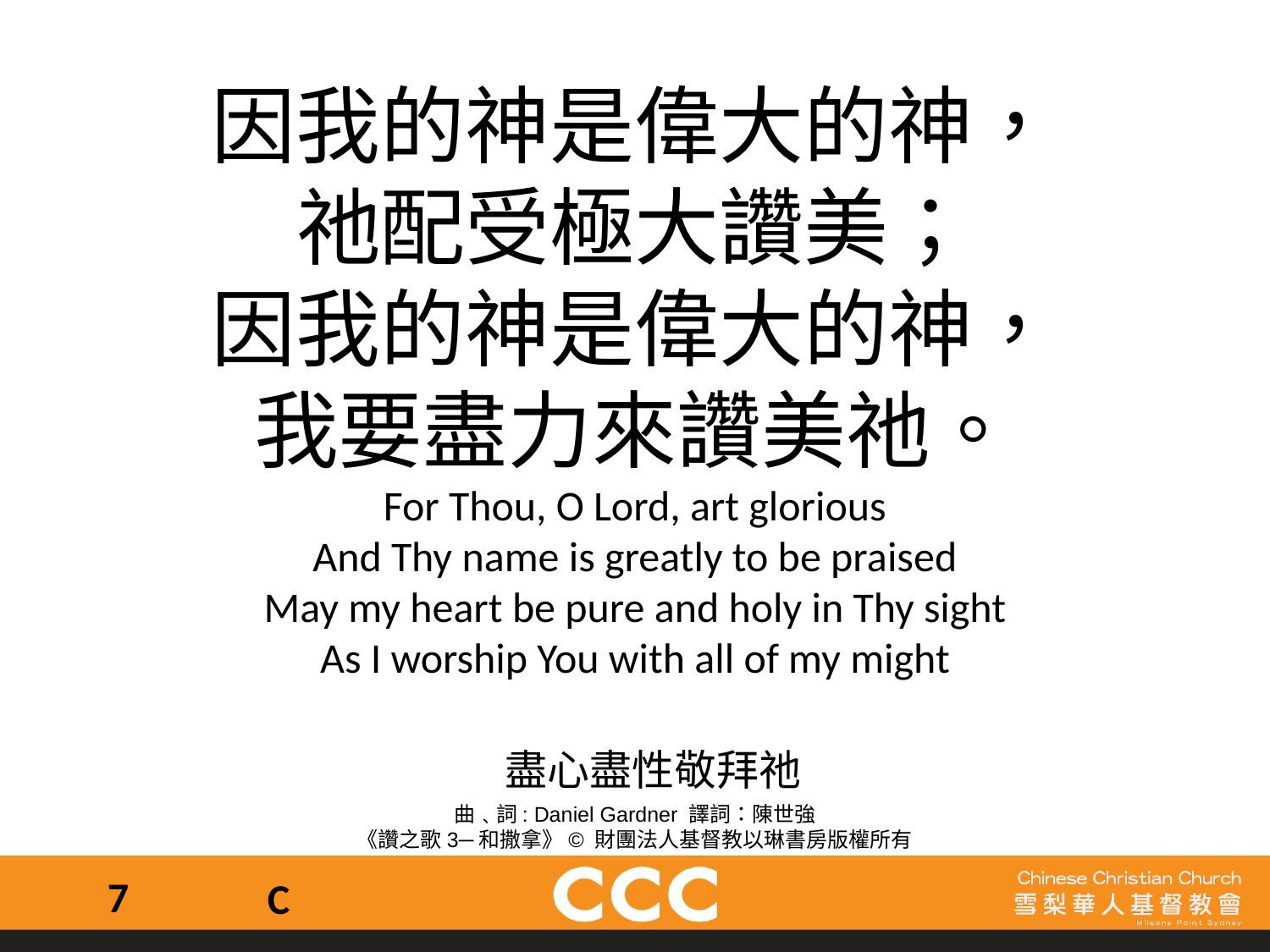

因我的神是偉大的神，
祂配受極大讚美；
因我的神是偉大的神，
我要盡力來讚美祂。
For Thou, O Lord, art glorious
And Thy name is greatly to be praised
May my heart be pure and holy in Thy sight
As I worship You with all of my might
 盡心盡性敬拜祂
曲﹑詞: Daniel Gardner 譯詞：陳世強
《讚之歌3─和撒拿》© 財團法人基督教以琳書房版權所有
7
C